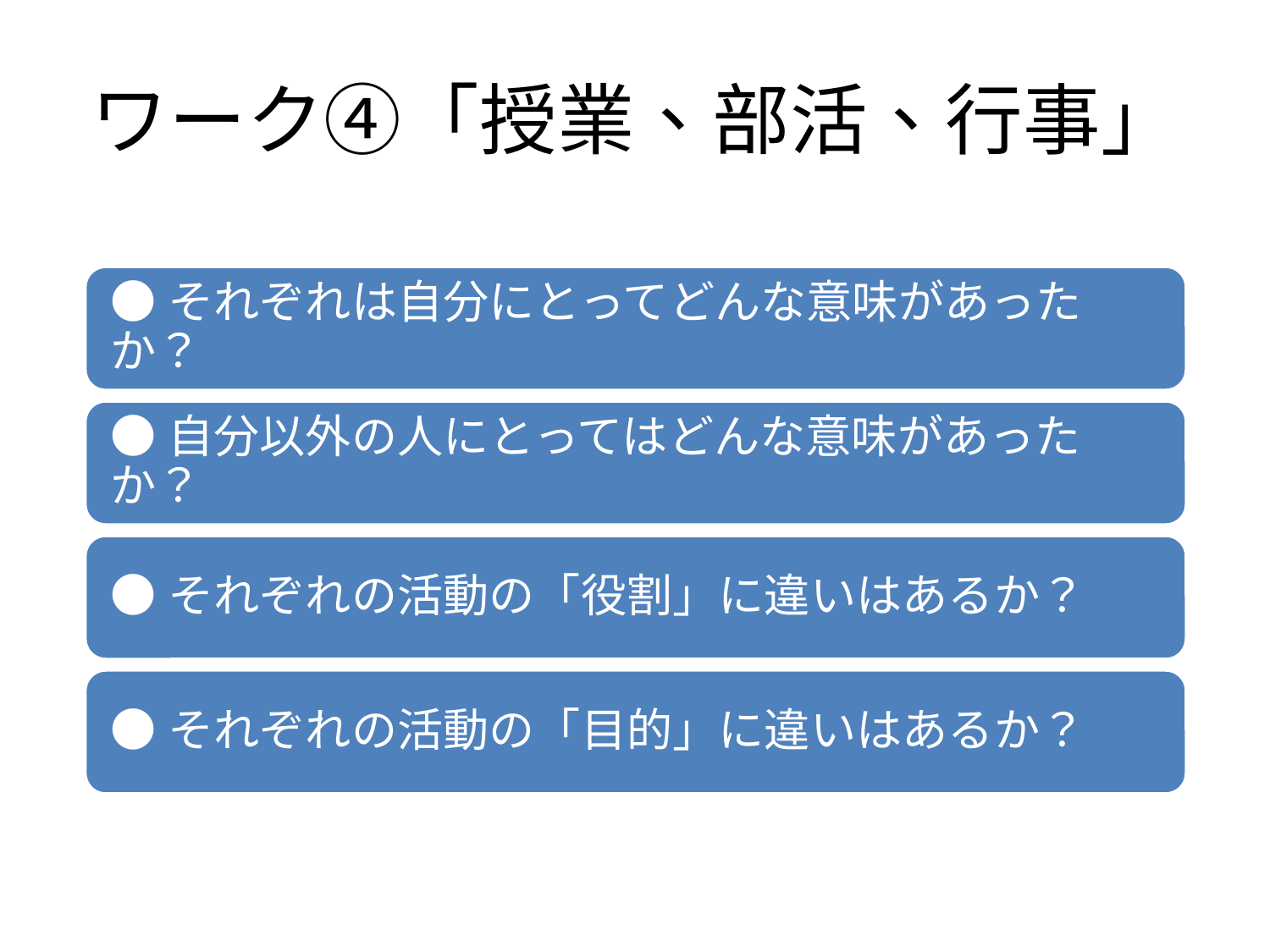

# ワーク④「授業、部活、行事」
●それぞれは自分にとってどんな意味があったか？
●自分以外の人にとってはどんな意味があったか？
●それぞれの活動の「役割」に違いはあるか？
●それぞれの活動の「目的」に違いはあるか？